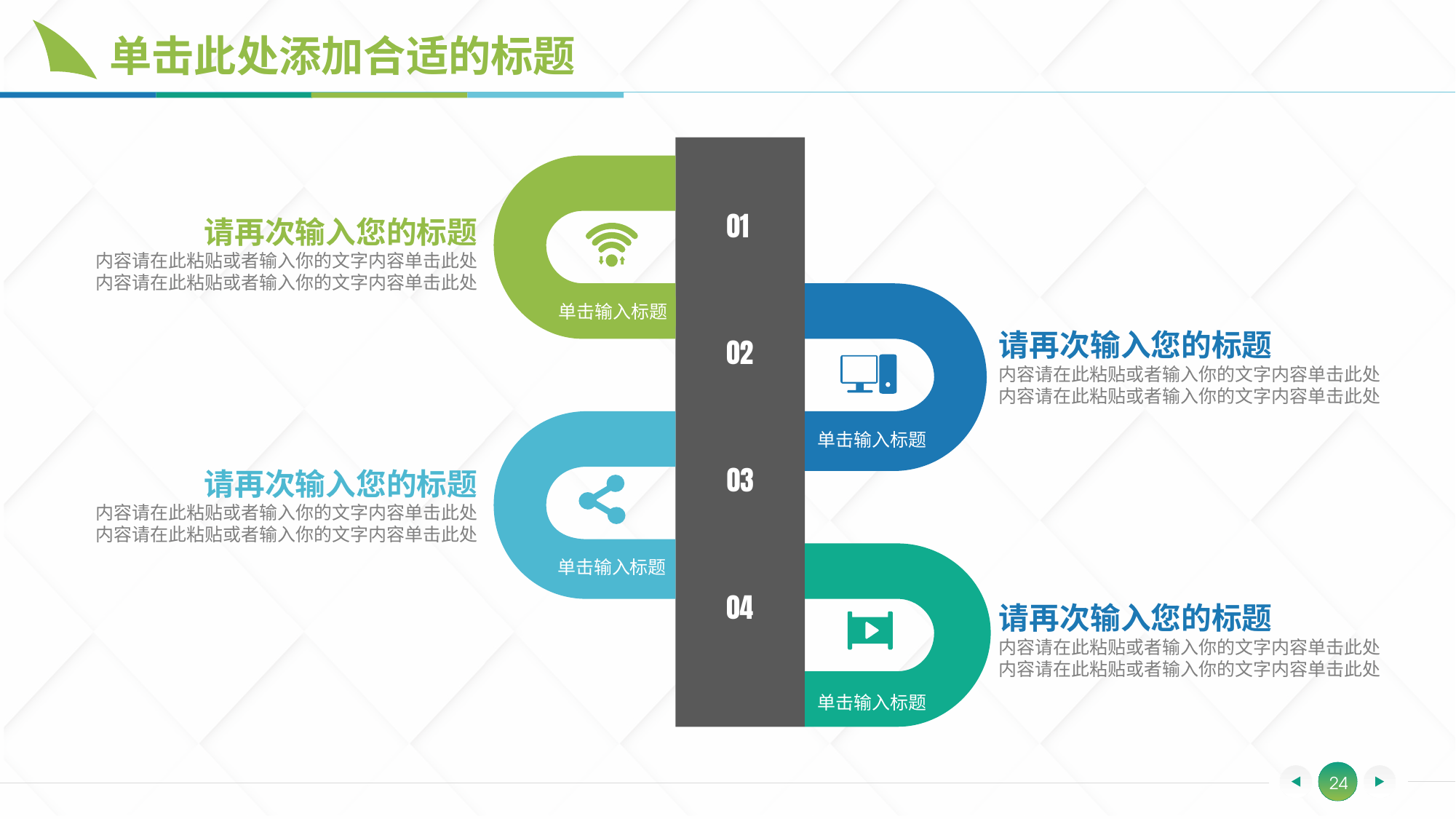

单击此处添加合适的标题

01
02
03
04

单击输入标题
请再次输入您的标题
内容请在此粘贴或者输入你的文字内容单击此处内容请在此粘贴或者输入你的文字内容单击此处

单击输入标题
请再次输入您的标题
内容请在此粘贴或者输入你的文字内容单击此处内容请在此粘贴或者输入你的文字内容单击此处

单击输入标题
请再次输入您的标题
内容请在此粘贴或者输入你的文字内容单击此处内容请在此粘贴或者输入你的文字内容单击此处

单击输入标题
请再次输入您的标题
内容请在此粘贴或者输入你的文字内容单击此处内容请在此粘贴或者输入你的文字内容单击此处